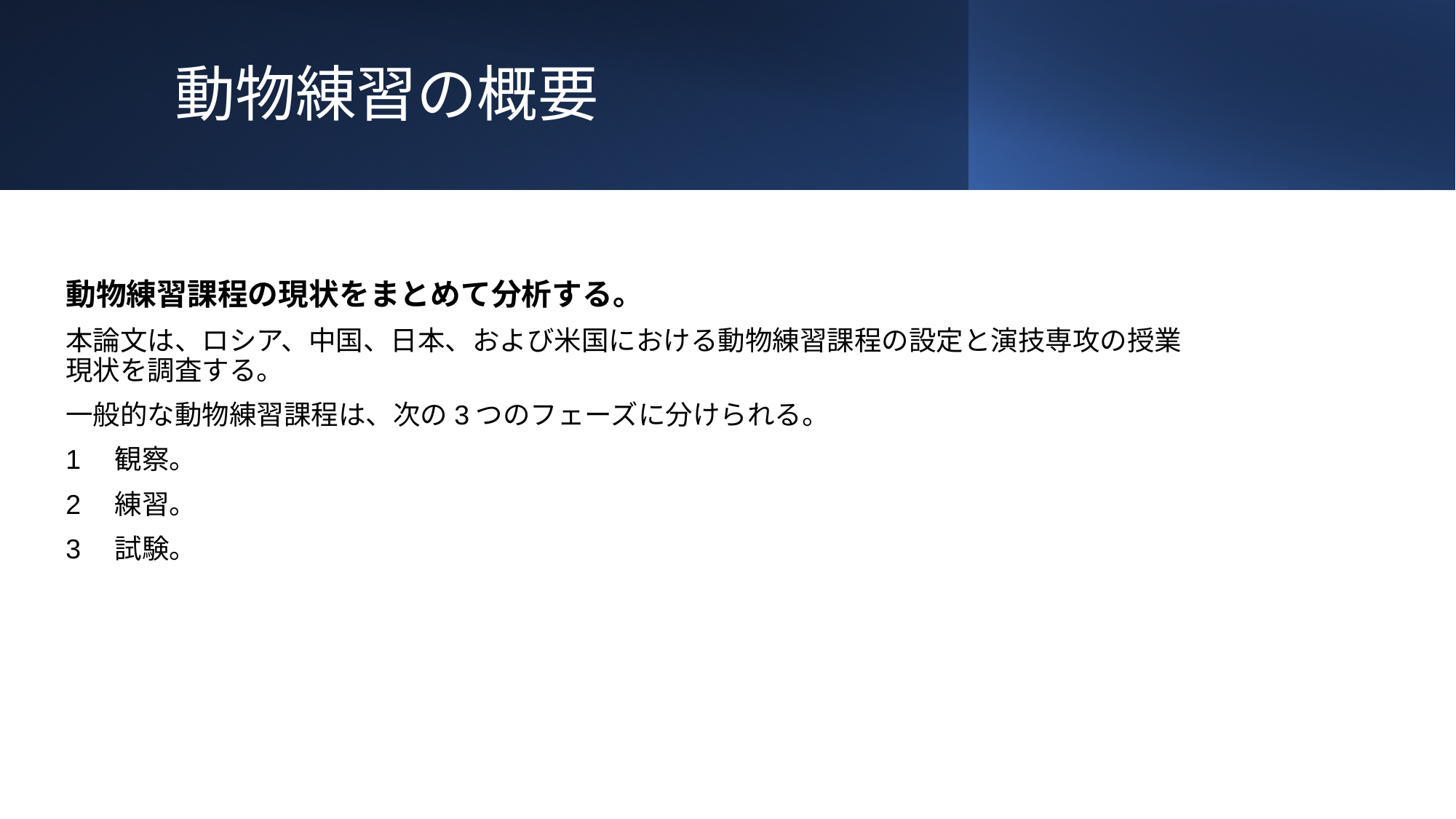

# 動物練習の概要
動物練習課程の現状をまとめて分析する。
本論文は、ロシア、中国、日本、および米国における動物練習課程の設定と演技専攻の授業現状を調査する。
一般的な動物練習課程は、次の3つのフェーズに分けられる。
1　観察。
2　練習。
3　試験。